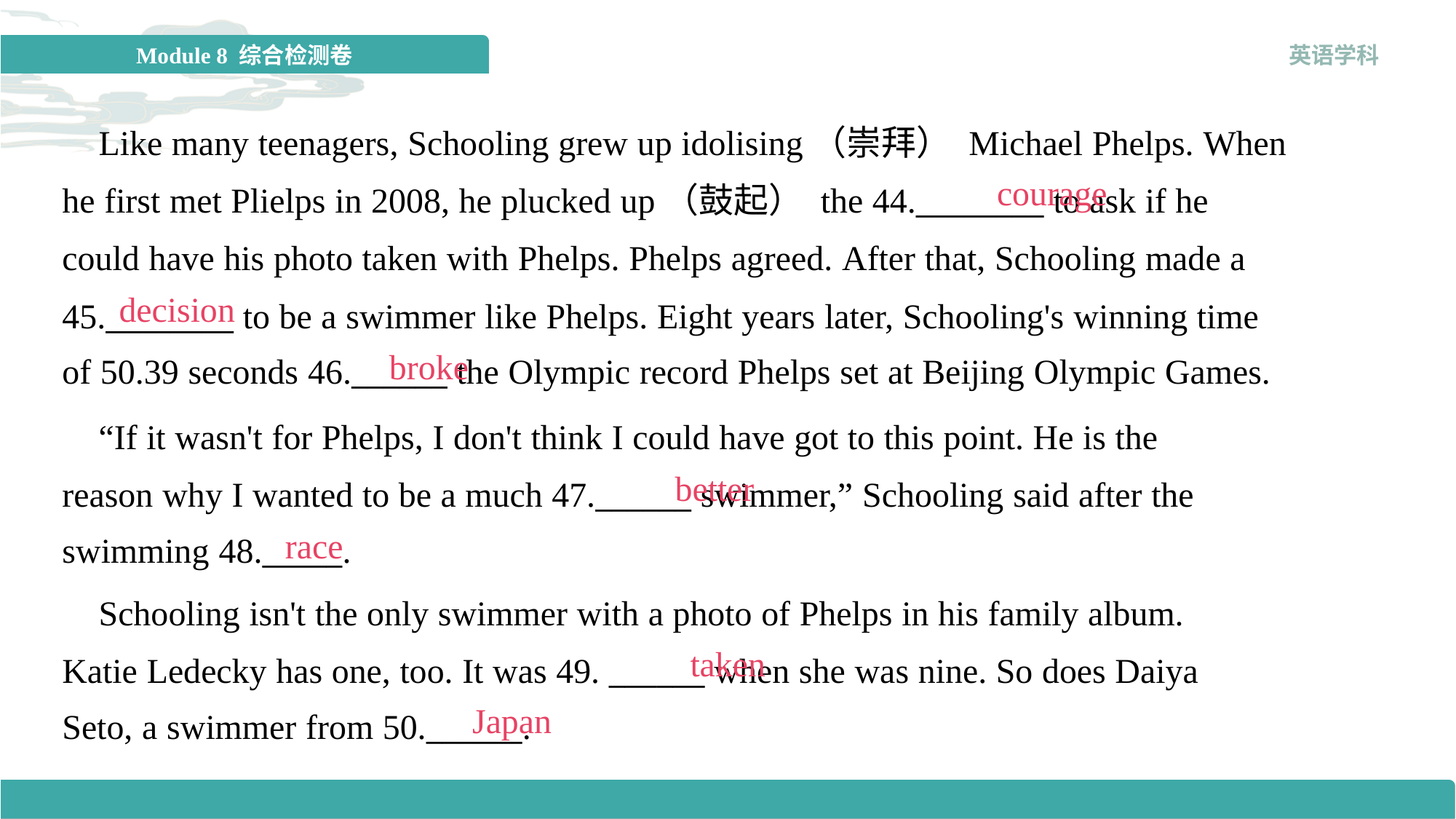

Like many teenagers, Schooling grew up idolising（崇拜） Michael Phelps. When
he first met Plielps in 2008, he plucked up（鼓起） the 44.________ to ask if he
could have his photo taken with Phelps. Phelps agreed. After that, Schooling made a
45.________ to be a swimmer like Phelps. Eight years later, Schooling's winning time
of 50.39 seconds 46.______ the Olympic record Phelps set at Beijing Olympic Games.
courage
decision
broke
    “If it wasn't for Phelps, I don't think I could have got to this point. He is the
reason why I wanted to be a much 47.______ swimmer,” Schooling said after the
swimming 48._____.
better
race
    Schooling isn't the only swimmer with a photo of Phelps in his family album.
Katie Ledecky has one, too. It was 49. ______ when she was nine. So does Daiya
Seto, a swimmer from 50.______.
taken
Japan